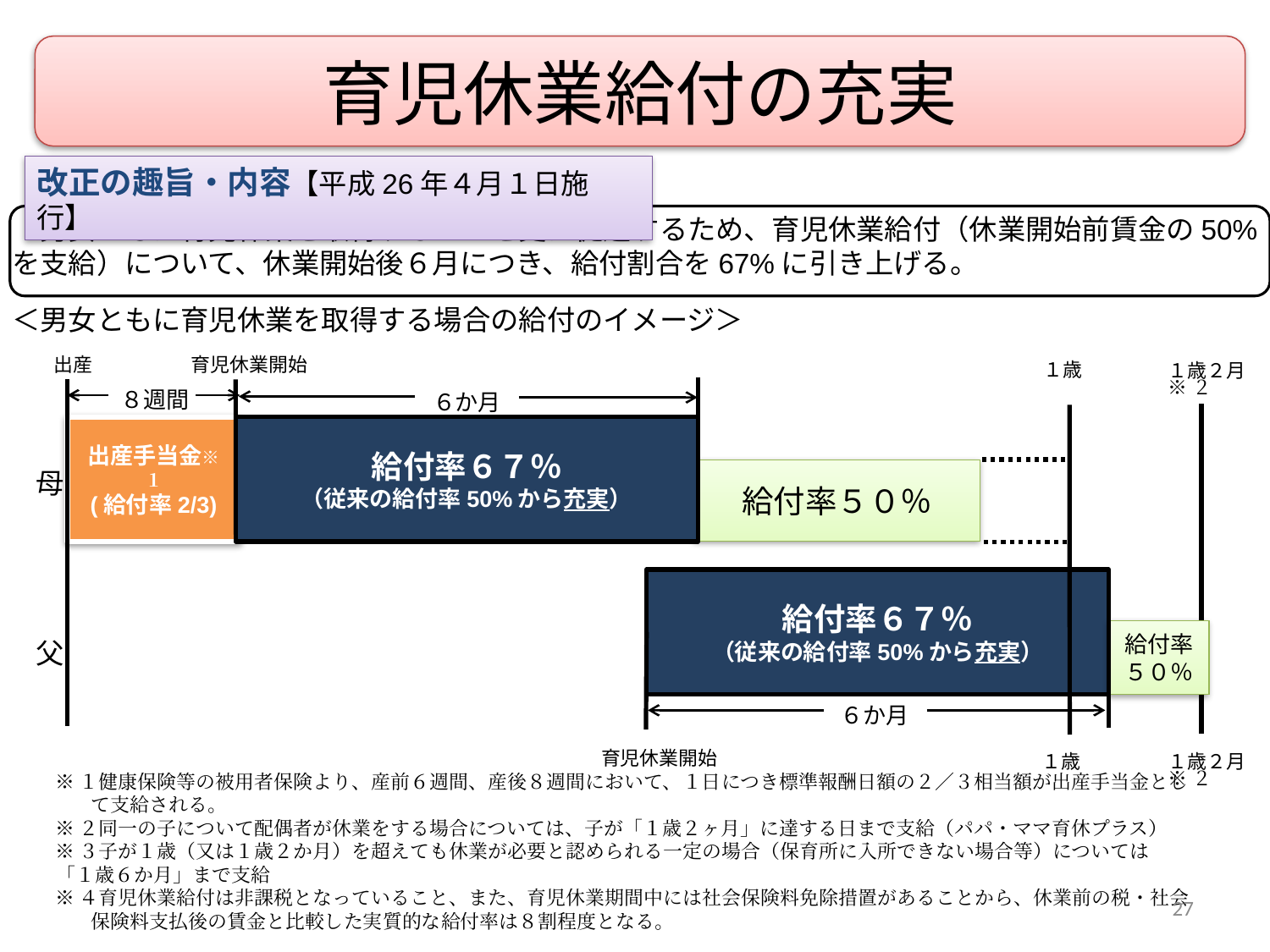

育児休業給付の充実
改正の趣旨・内容【平成26年４月１日施行】
　男女ともに育児休業を取得することを更に促進するため、育児休業給付（休業開始前賃金の50%を支給）について、休業開始後６月につき、給付割合を67%に引き上げる。

＜男女ともに育児休業を取得する場合の給付のイメージ＞
出産
育児休業開始
１歳
１歳２月
※２
８週間
６か月
出産手当金※１
(給付率2/3)
給付率６７％
（従来の給付率50%から充実）
母
給付率５０％
給付率６７％
（従来の給付率50%から充実）
給付率５０％
父
６か月
育児休業開始
１歳
１歳２月
※２
※１健康保険等の被用者保険より、産前６週間、産後８週間において、１日につき標準報酬日額の２／３相当額が出産手当金として支給される。
※２同一の子について配偶者が休業をする場合については、子が「１歳２ヶ月」に達する日まで支給（パパ・ママ育休プラス）
※３子が１歳（又は１歳２か月）を超えても休業が必要と認められる一定の場合（保育所に入所できない場合等）については
「１歳６か月」まで支給
※４育児休業給付は非課税となっていること、また、育児休業期間中には社会保険料免除措置があることから、休業前の税・社会保険料支払後の賃金と比較した実質的な給付率は８割程度となる。
27